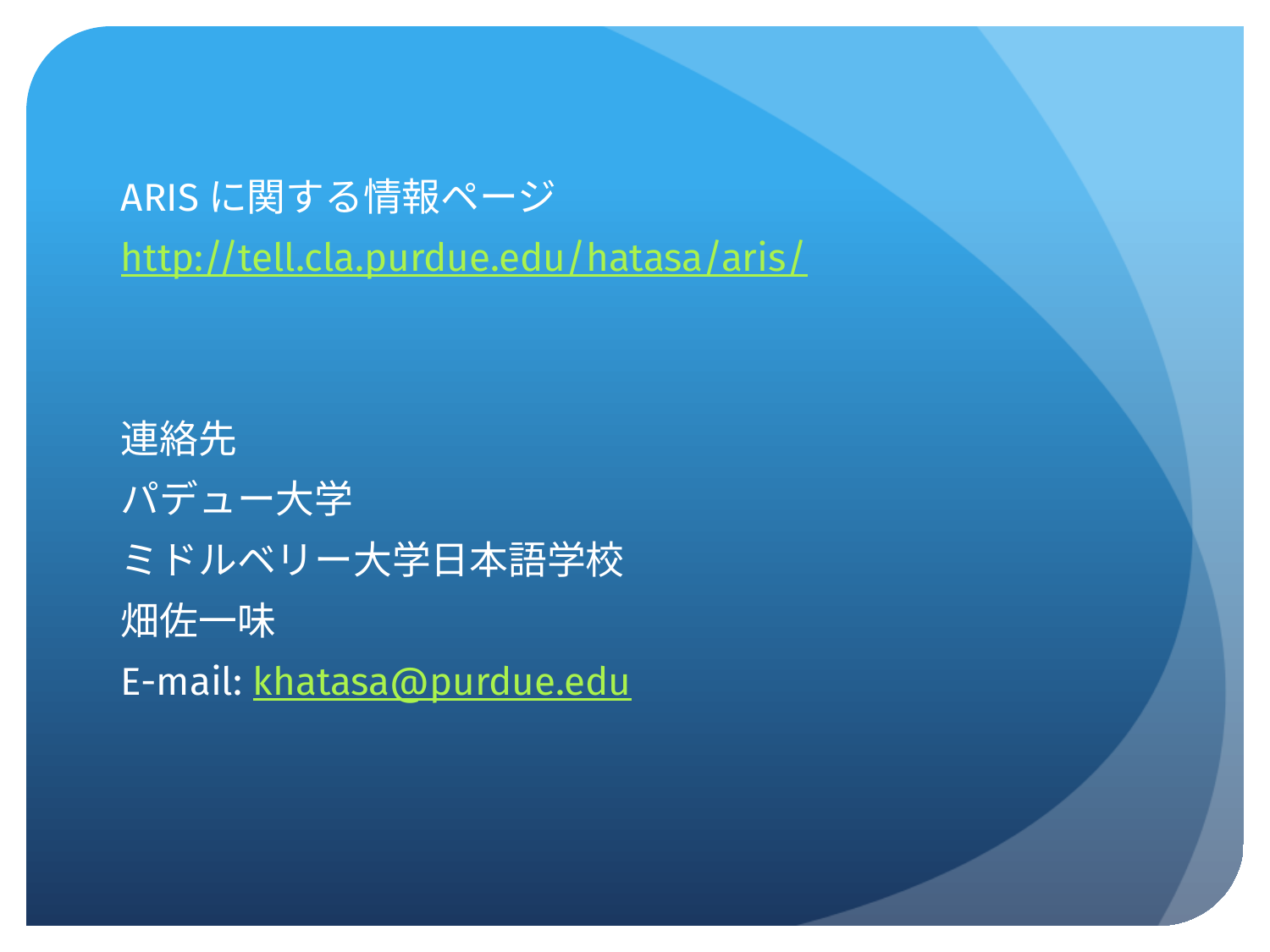

#
ARISに関する情報ページ
http://tell.cla.purdue.edu/hatasa/aris/

連絡先
パデュー大学
ミドルベリー大学日本語学校
畑佐一味
E-mail: khatasa@purdue.edu